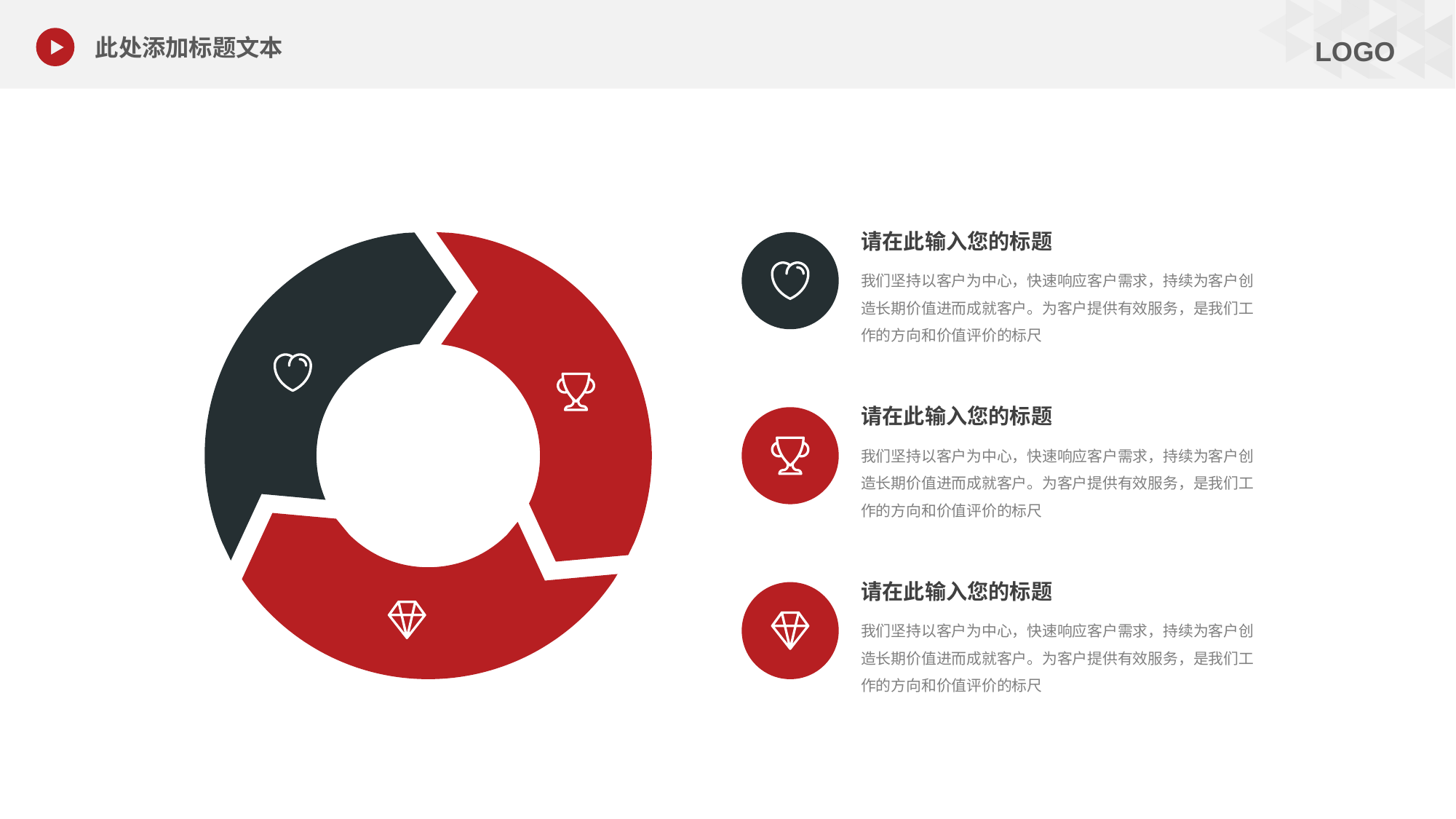

此处添加标题文本

请在此输入您的标题
我们坚持以客户为中心，快速响应客户需求，持续为客户创造长期价值进而成就客户。为客户提供有效服务，是我们工作的方向和价值评价的标尺

请在此输入您的标题
我们坚持以客户为中心，快速响应客户需求，持续为客户创造长期价值进而成就客户。为客户提供有效服务，是我们工作的方向和价值评价的标尺

请在此输入您的标题
我们坚持以客户为中心，快速响应客户需求，持续为客户创造长期价值进而成就客户。为客户提供有效服务，是我们工作的方向和价值评价的标尺